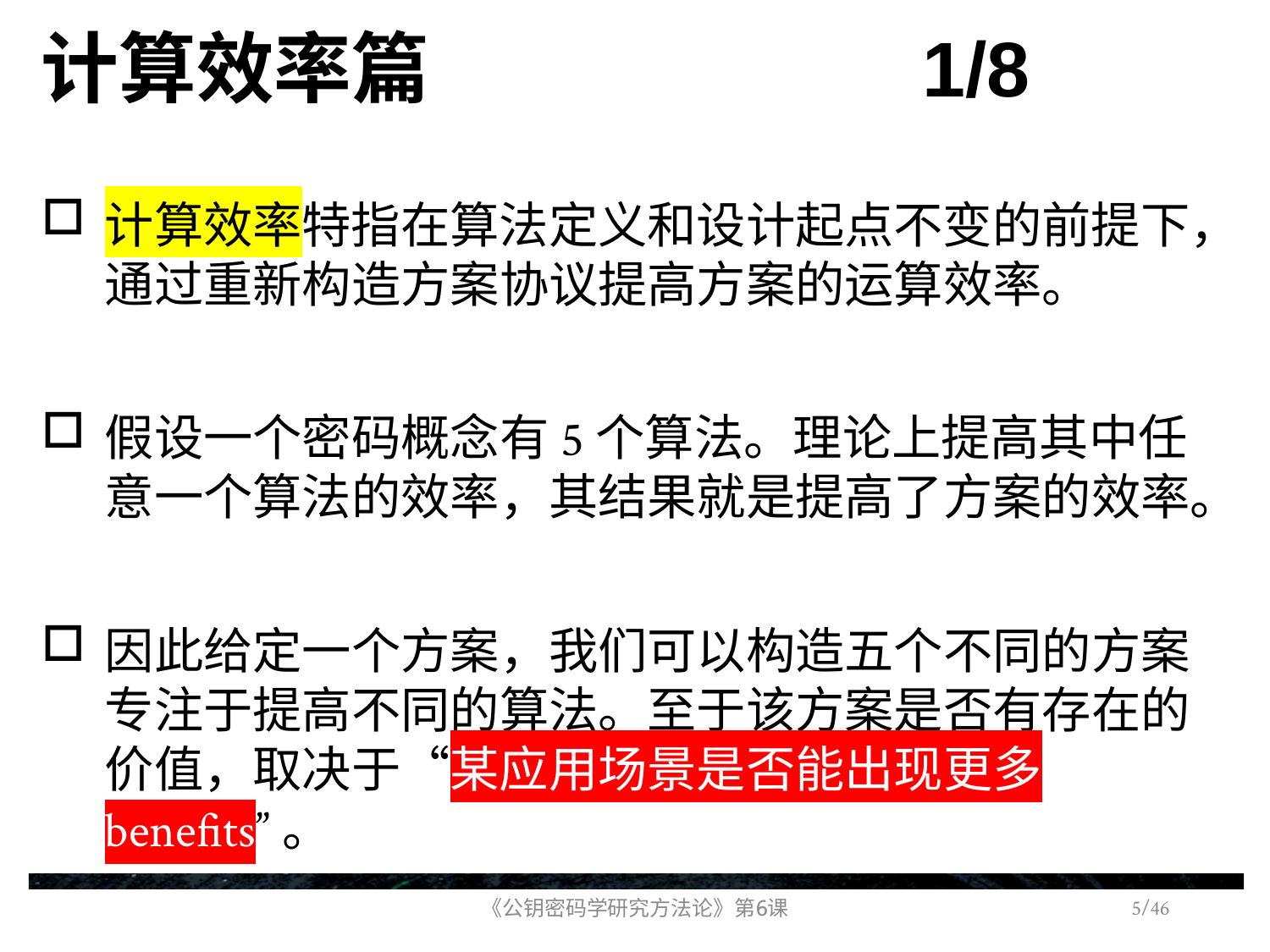

# 计算效率篇                           1/8
计算效率特指在算法定义和设计起点不变的前提下，通过重新构造方案协议提高方案的运算效率。

假设一个密码概念有5个算法。理论上提高其中任意一个算法的效率，其结果就是提高了方案的效率。

因此给定一个方案，我们可以构造五个不同的方案专注于提高不同的算法。至于该方案是否有存在的价值，取决于“某应用场景是否能出现更多benefits”。

《公钥密码学研究方法论》第6课
5/46